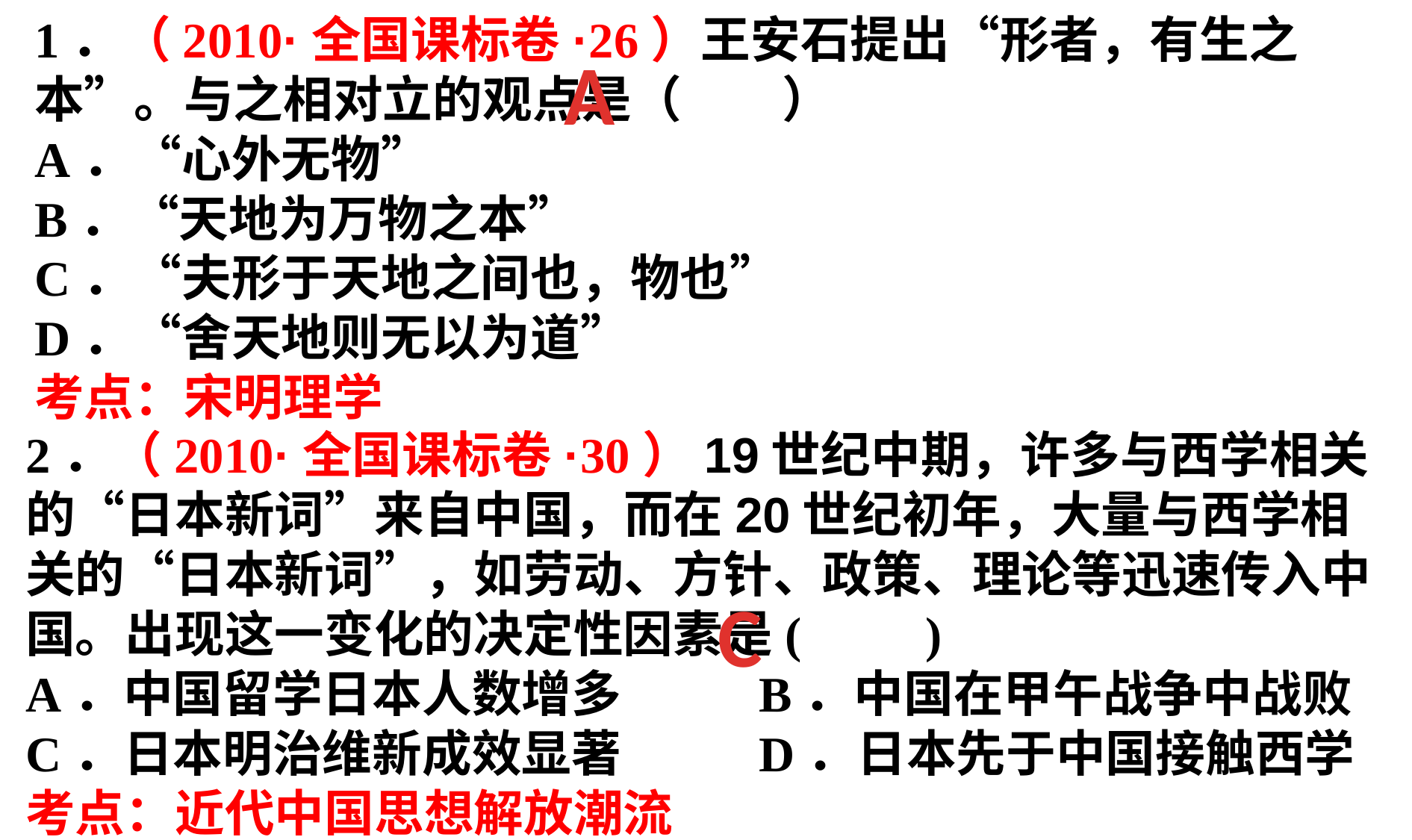

1．（2010·全国课标卷·26）王安石提出“形者，有生之本”。与之相对立的观点是（　　）
A．“心外无物”
B．“天地为万物之本”
C．“夫形于天地之间也，物也”
D．“舍天地则无以为道”
考点：宋明理学
A
2．（2010·全国课标卷·30）19世纪中期，许多与西学相关的“日本新词”来自中国，而在20世纪初年，大量与西学相关的“日本新词”，如劳动、方针、政策、理论等迅速传入中国。出现这一变化的决定性因素是(　　)
A．中国留学日本人数增多           B．中国在甲午战争中战败
C．日本明治维新成效显著           D．日本先于中国接触西学
考点：近代中国思想解放潮流
C